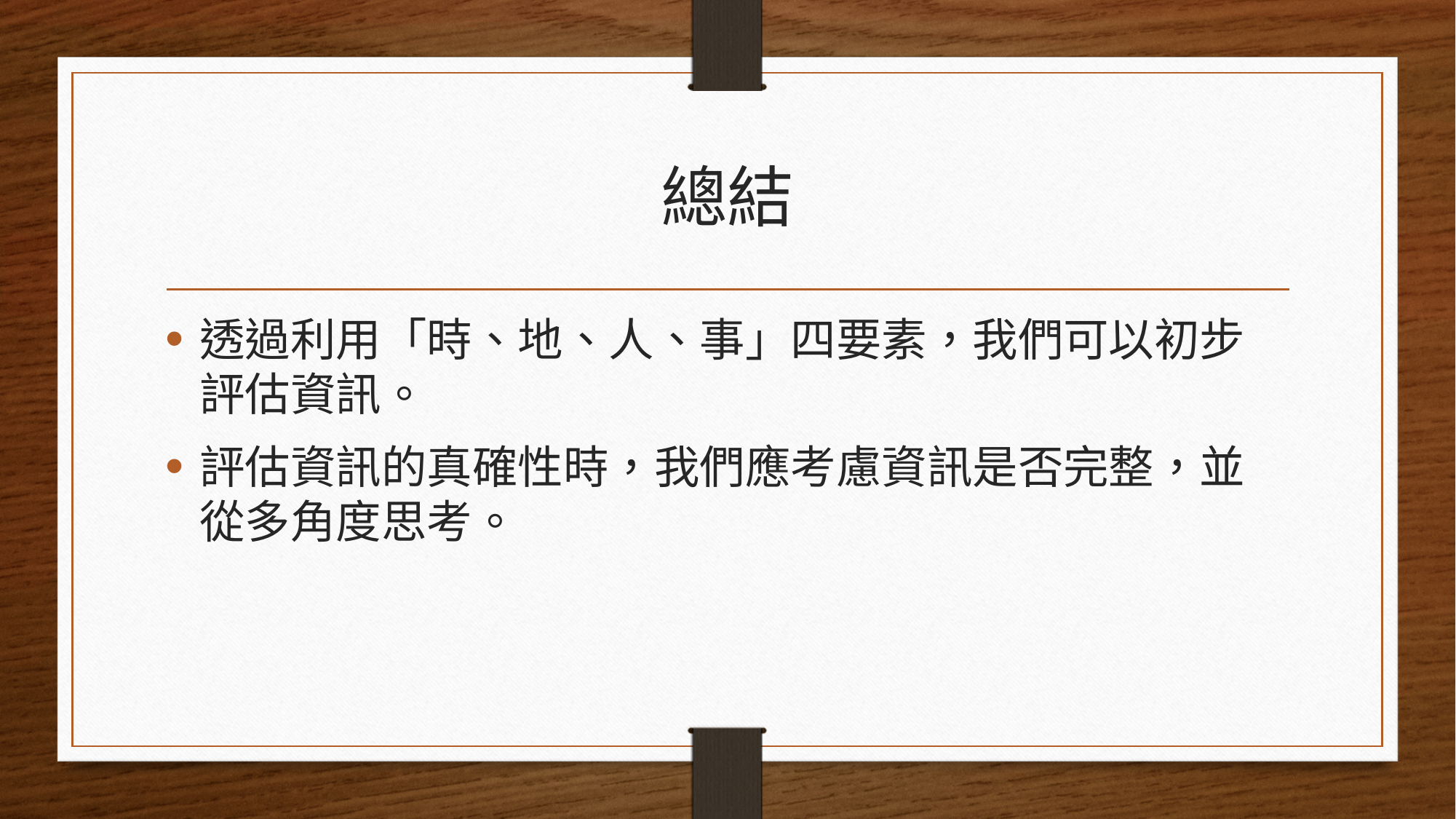

# 總結
透過利用「時、地、人、事」四要素，我們可以初步評估資訊。
評估資訊的真確性時，我們應考慮資訊是否完整，並從多角度思考。